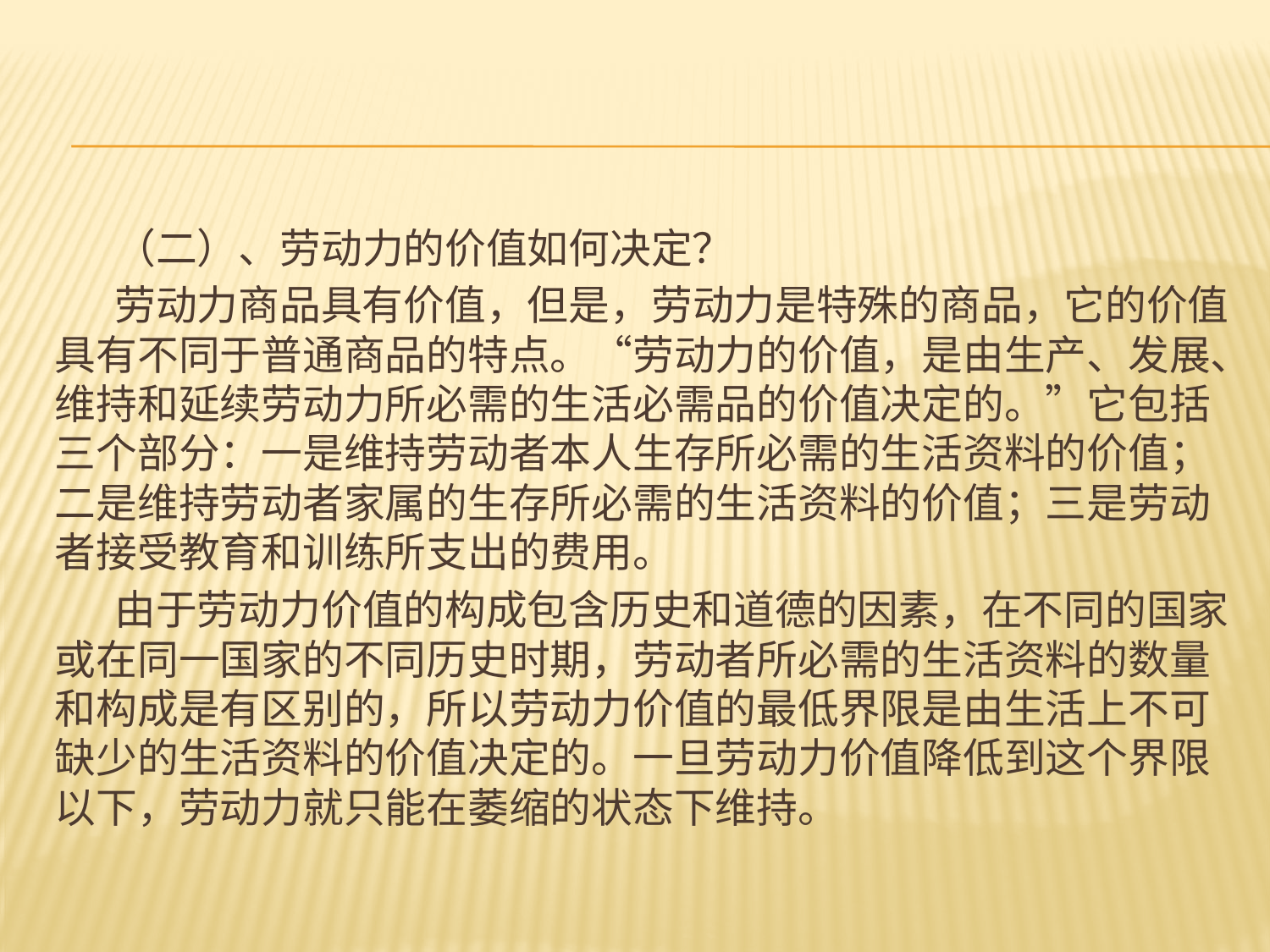

#
（二）、劳动力的价值如何决定？
劳动力商品具有价值，但是，劳动力是特殊的商品，它的价值具有不同于普通商品的特点。“劳动力的价值，是由生产、发展、维持和延续劳动力所必需的生活必需品的价值决定的。”它包括三个部分：一是维持劳动者本人生存所必需的生活资料的价值；二是维持劳动者家属的生存所必需的生活资料的价值；三是劳动者接受教育和训练所支出的费用。
由于劳动力价值的构成包含历史和道德的因素，在不同的国家或在同一国家的不同历史时期，劳动者所必需的生活资料的数量和构成是有区别的，所以劳动力价值的最低界限是由生活上不可缺少的生活资料的价值决定的。一旦劳动力价值降低到这个界限以下，劳动力就只能在萎缩的状态下维持。